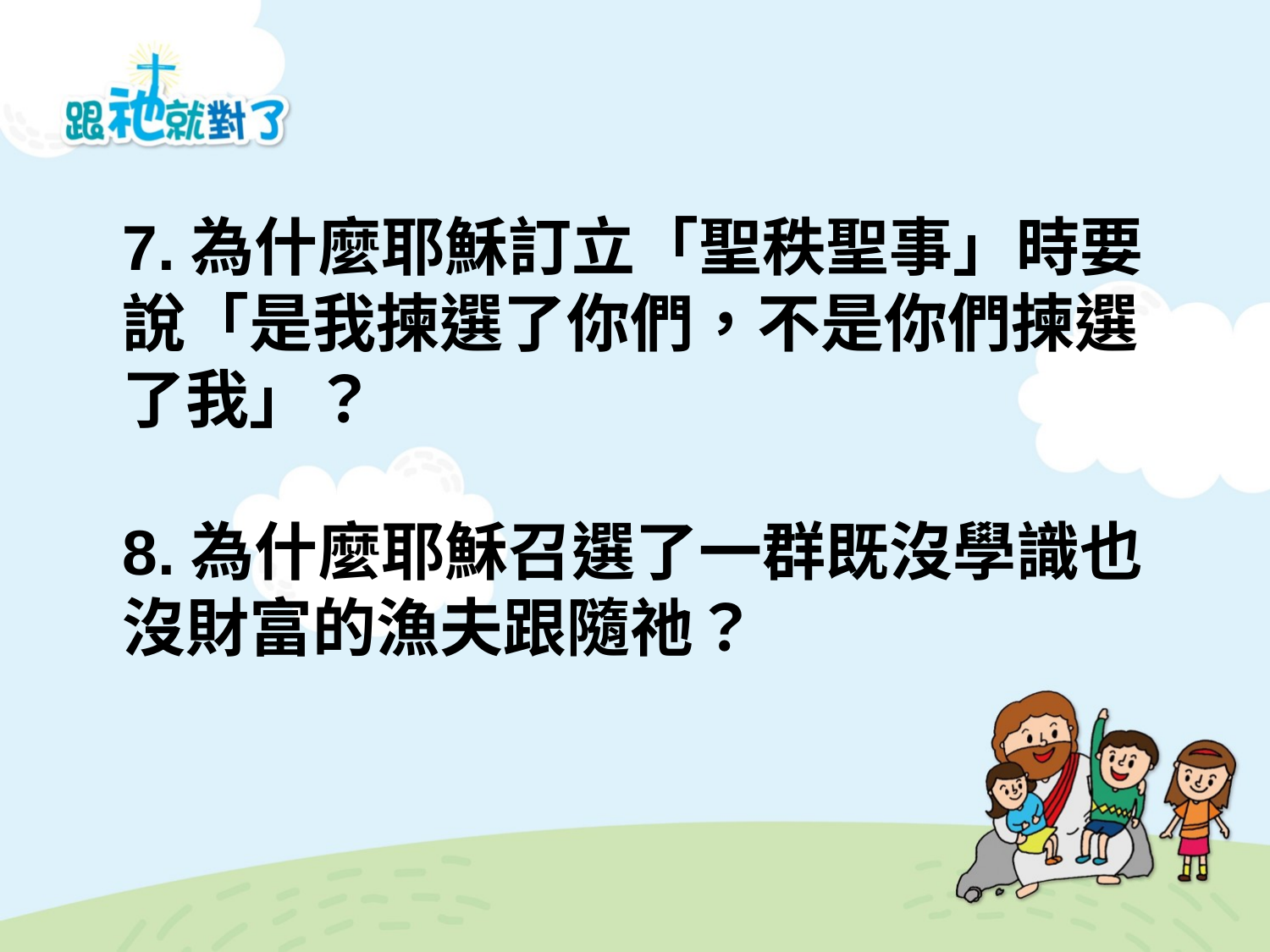

7.為什麼耶穌訂立「聖秩聖事」時要說「是我揀選了你們，不是你們揀選了我」？

8.為什麼耶穌召選了一群既沒學識也沒財富的漁夫跟隨祂？